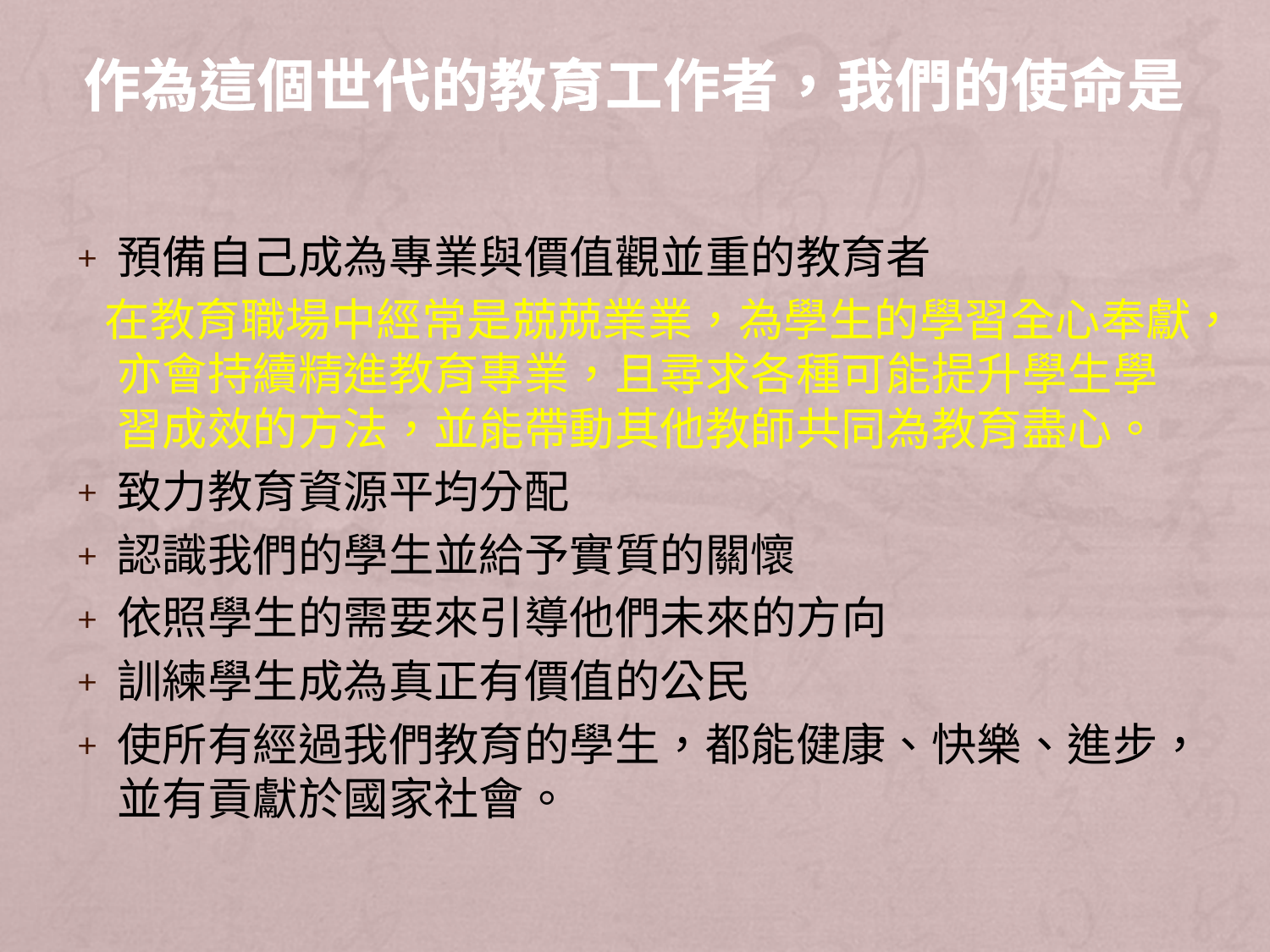

# 作為這個世代的教育工作者，我們的使命是
預備自己成為專業與價值觀並重的教育者
  在教育職場中經常是兢兢業業，為學生的學習全心奉獻，亦會持續精進教育專業，且尋求各種可能提升學生學習成效的方法，並能帶動其他教師共同為教育盡心。
致力教育資源平均分配
認識我們的學生並給予實質的關懷
依照學生的需要來引導他們未來的方向
訓練學生成為真正有價值的公民
使所有經過我們教育的學生，都能健康、快樂、進步，並有貢獻於國家社會。